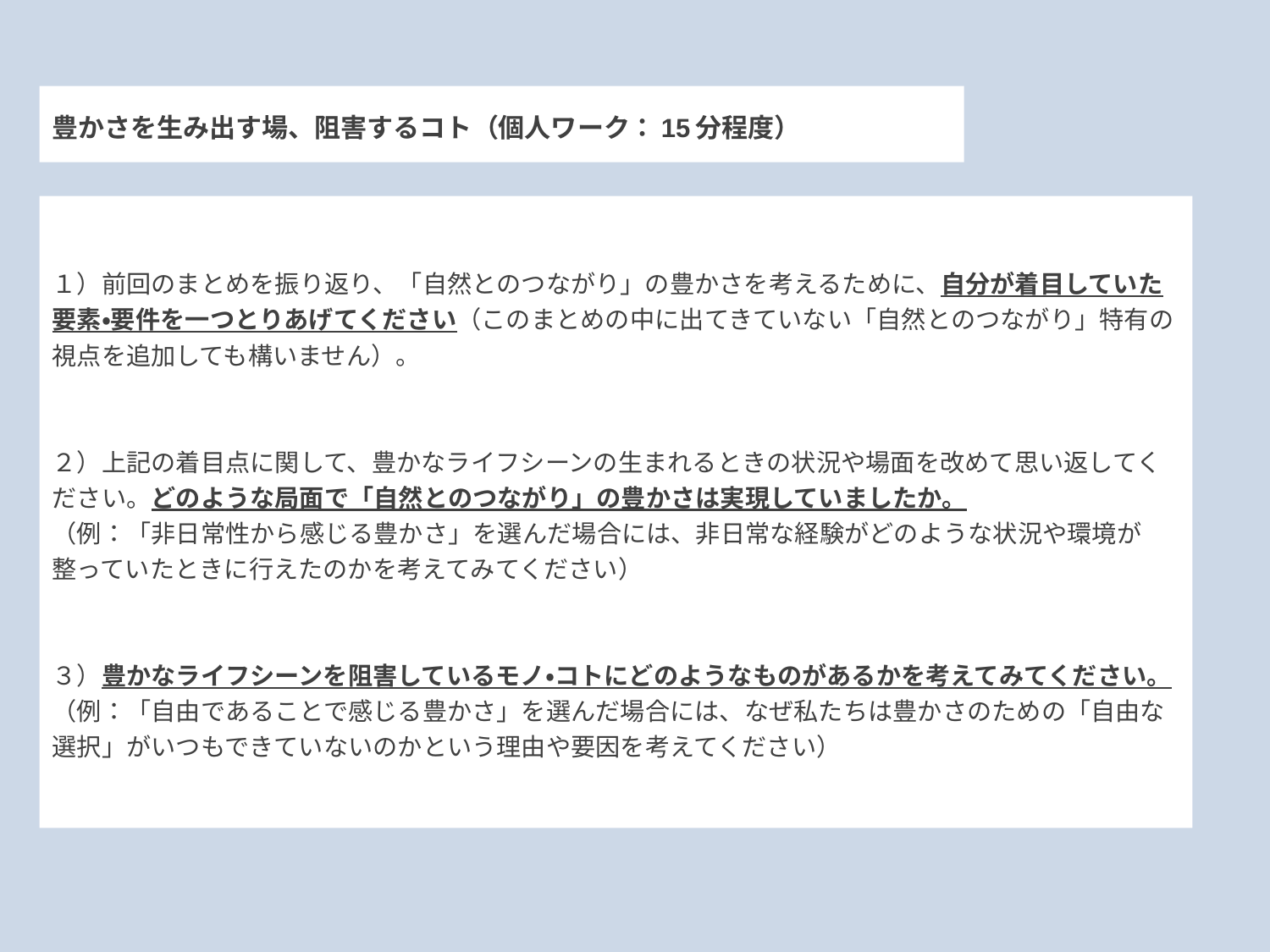

豊かさを生み出す場、阻害するコト（個人ワーク：15分程度）
# １）前回のまとめを振り返り、「自然とのつながり」の豊かさを考えるために、自分が着目していた要素・要件を一つとりあげてください（このまとめの中に出てきていない「自然とのつながり」特有の視点を追加しても構いません）。 ２）上記の着目点に関して、豊かなライフシーンの生まれるときの状況や場面を改めて思い返してください。どのような局面で「自然とのつながり」の豊かさは実現していましたか。 （例：「非日常性から感じる豊かさ」を選んだ場合には、非日常な経験がどのような状況や環境が整っていたときに行えたのかを考えてみてください） ３）豊かなライフシーンを阻害しているモノ・コトにどのようなものがあるかを考えてみてください。 （例：「自由であることで感じる豊かさ」を選んだ場合には、なぜ私たちは豊かさのための「自由な選択」がいつもできていないのかという理由や要因を考えてください）